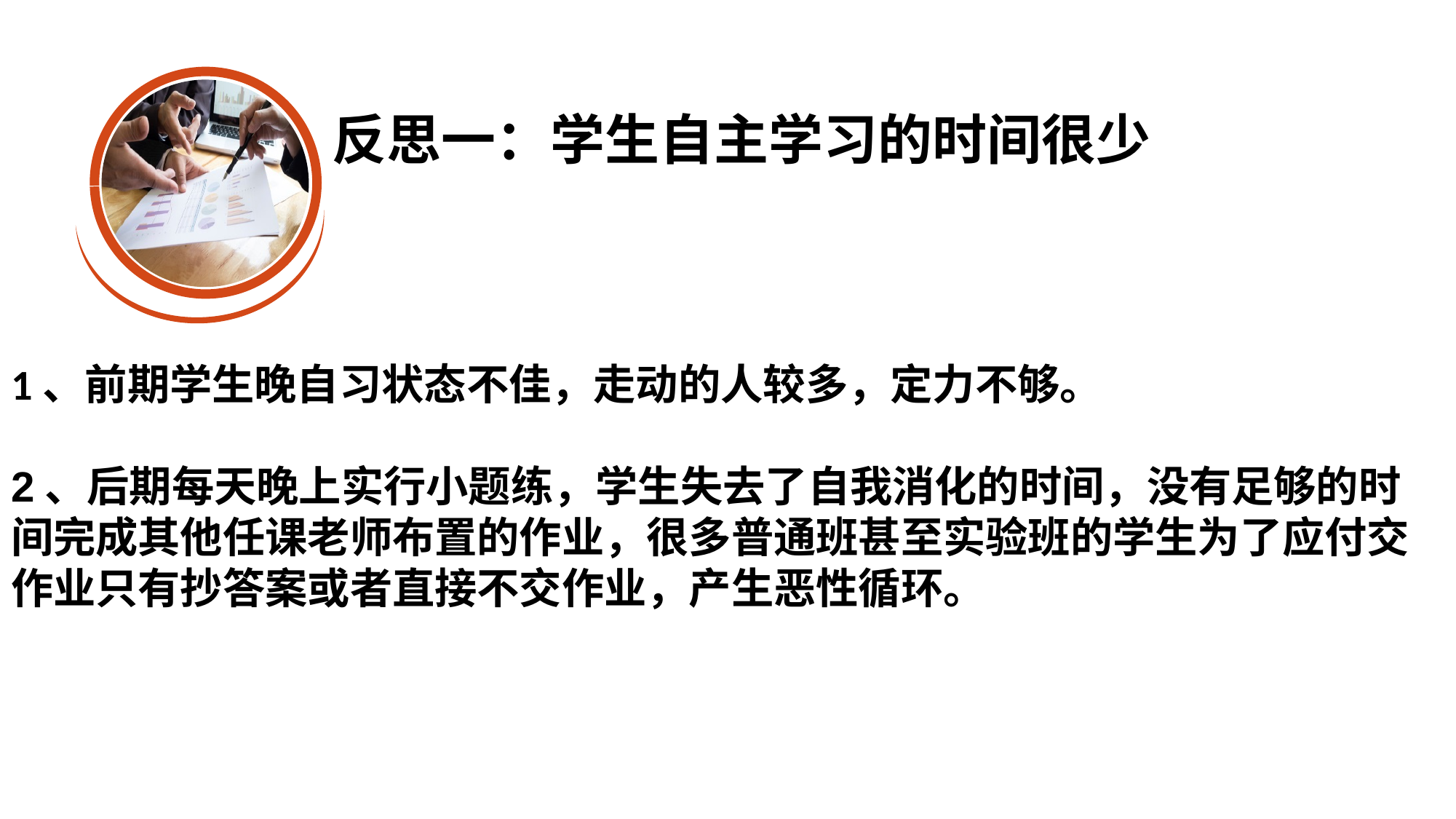

反思一：学生自主学习的时间很少

1、前期学生晚自习状态不佳，走动的人较多，定力不够。

2、后期每天晚上实行小题练，学生失去了自我消化的时间，没有足够的时间完成其他任课老师布置的作业，很多普通班甚至实验班的学生为了应付交作业只有抄答案或者直接不交作业，产生恶性循环。